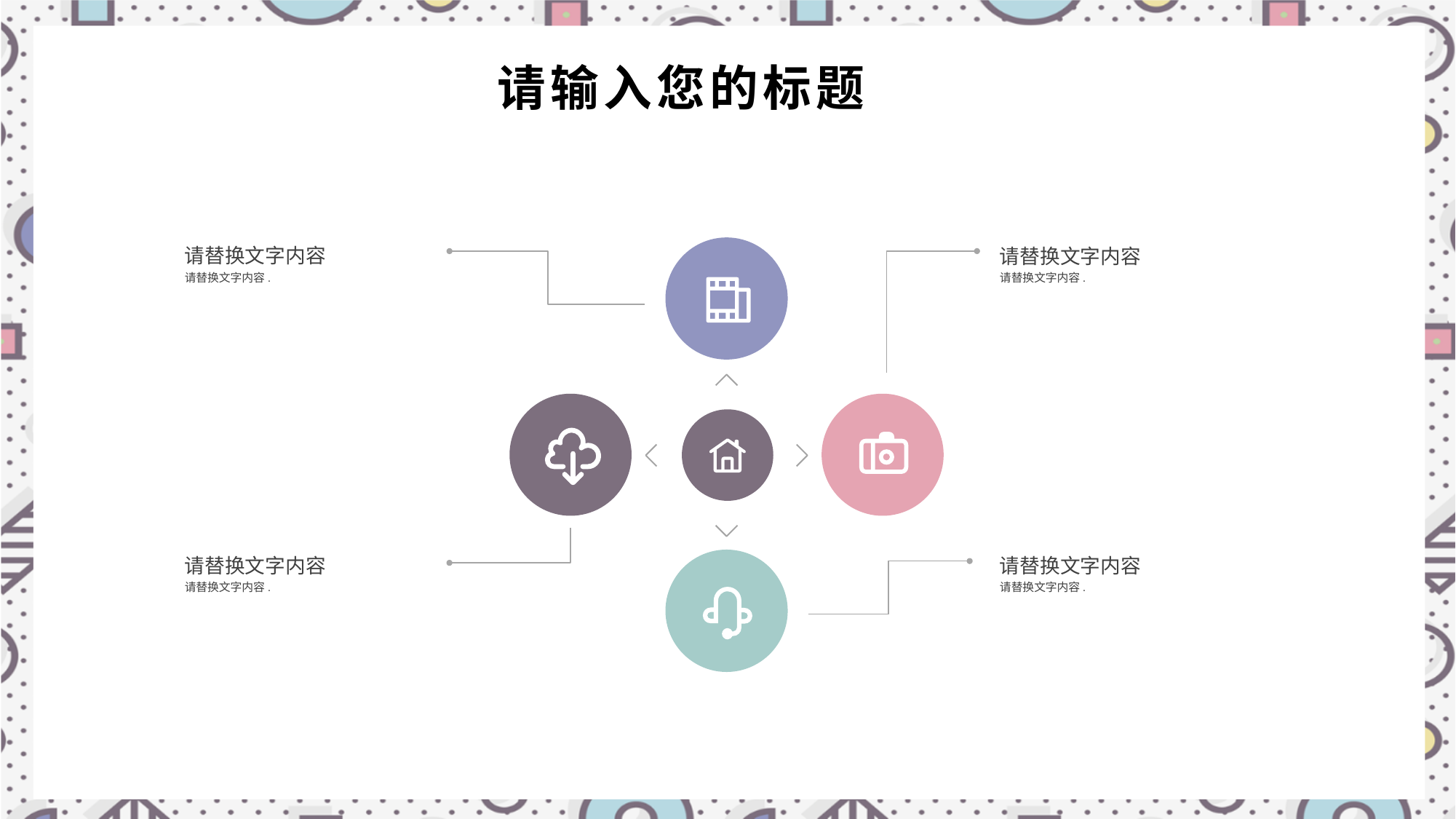

请替换文字内容
请替换文字内容.
请替换文字内容
请替换文字内容.

请替换文字内容
请替换文字内容.
请替换文字内容
请替换文字内容.